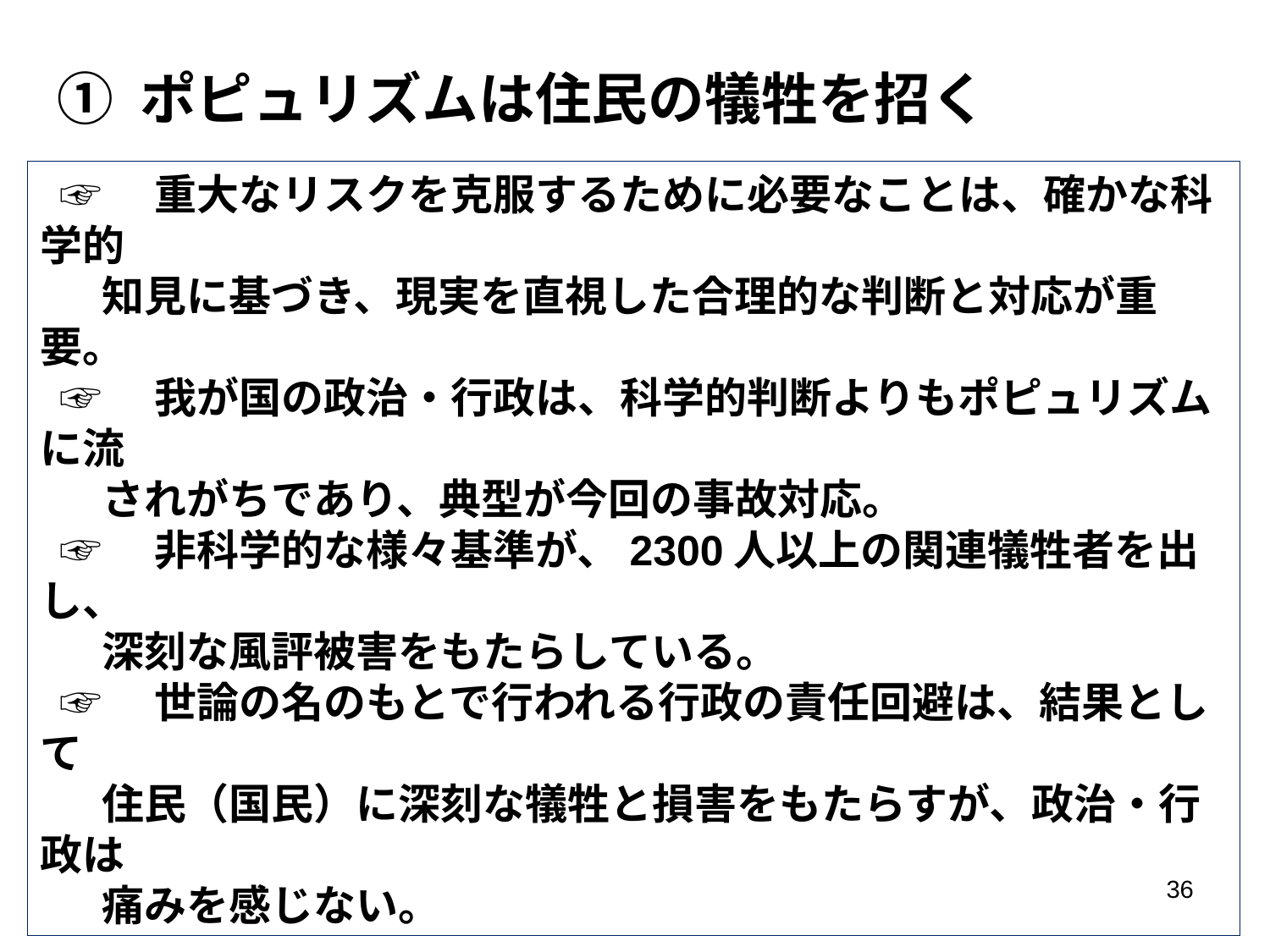

# ① ポピュリズムは住民の犠牲を招く
☞　重大なリスクを克服するために必要なことは、確かな科学的
　知見に基づき、現実を直視した合理的な判断と対応が重要。
☞　我が国の政治・行政は、科学的判断よりもポピュリズムに流
　されがちであり、典型が今回の事故対応。
☞　非科学的な様々基準が、2300人以上の関連犠牲者を出し、
　深刻な風評被害をもたらしている。
☞　世論の名のもとで行われる行政の責任回避は、結果として
　住民（国民）に深刻な犠牲と損害をもたらすが、政治・行政は
　痛みを感じない。
36